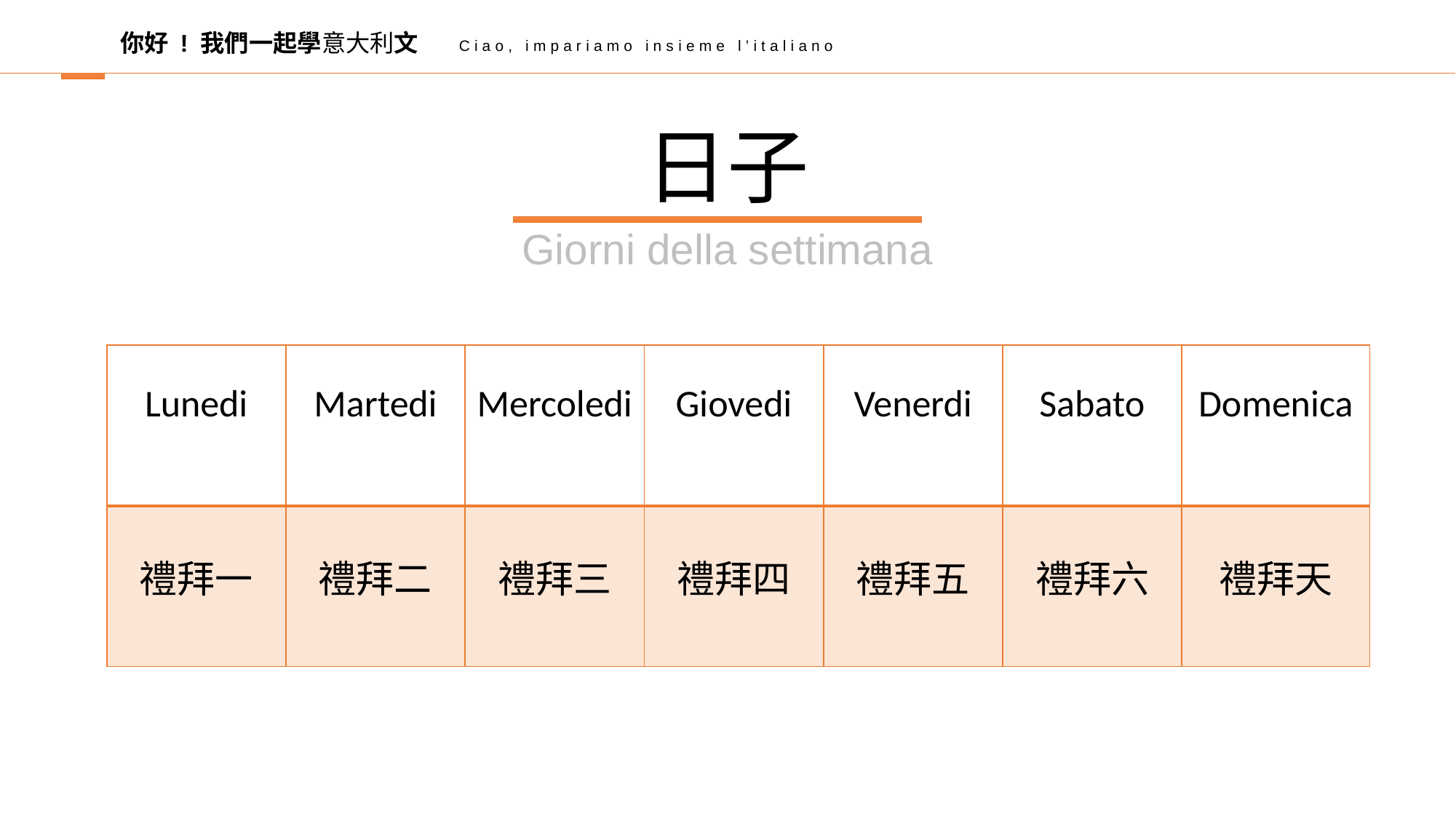

你好 ! 我們一起學意大利文
Ciao, impariamo insieme l’italiano

日子
Giorni della settimana

| Lunedi | Martedi | Mercoledi | Giovedi | Venerdi | Sabato | Domenica |
| --- | --- | --- | --- | --- | --- | --- |
| 禮拜一 | 禮拜二 | 禮拜三 | 禮拜四 | 禮拜五 | 禮拜六 | 禮拜天 |